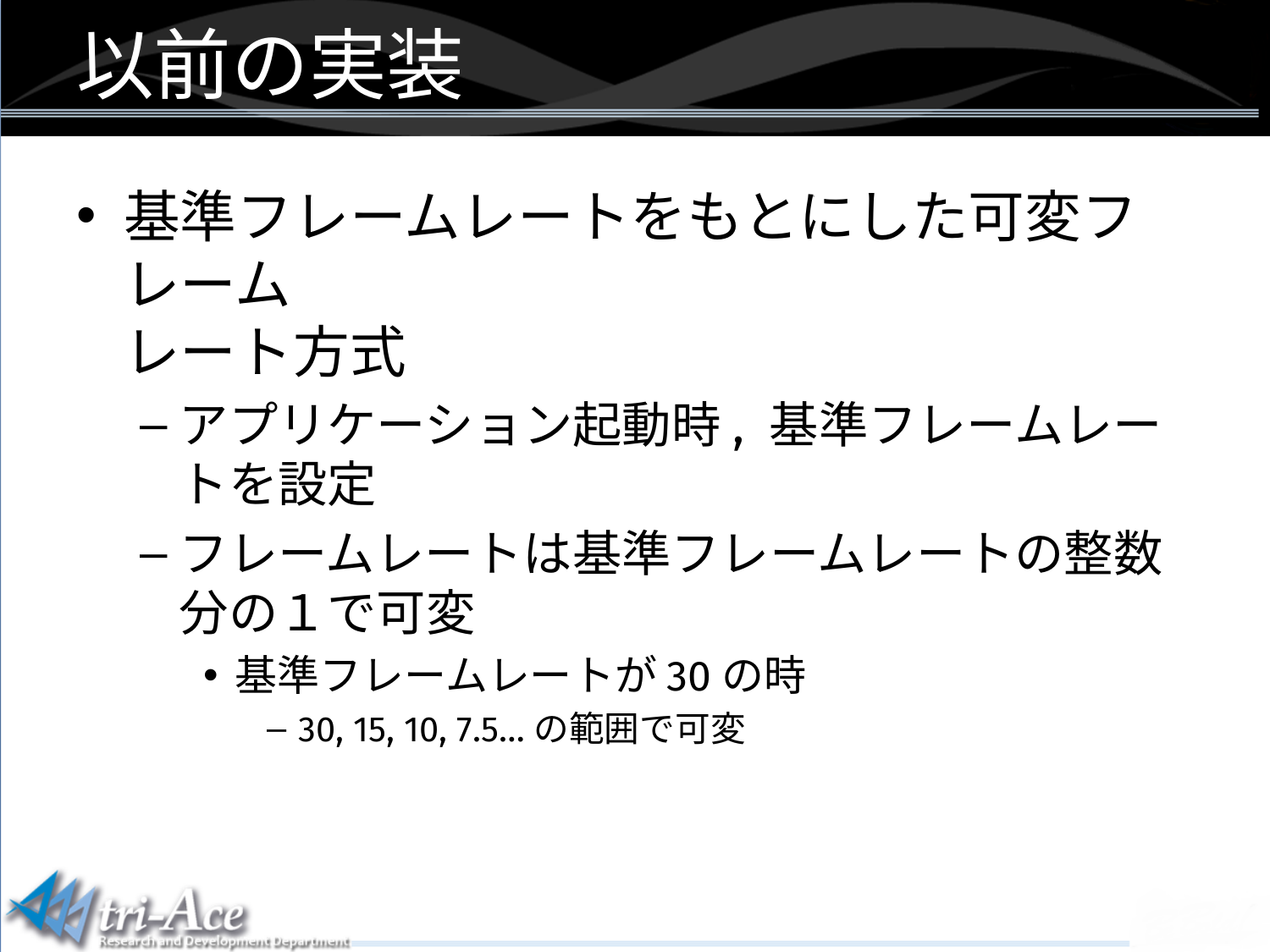

# 以前の実装
基準フレームレートをもとにした可変フレーム
レート方式
アプリケーション起動時, 基準フレームレートを設定
フレームレートは基準フレームレートの整数分の１で可変
基準フレームレートが30の時
30, 15, 10, 7.5…の範囲で可変